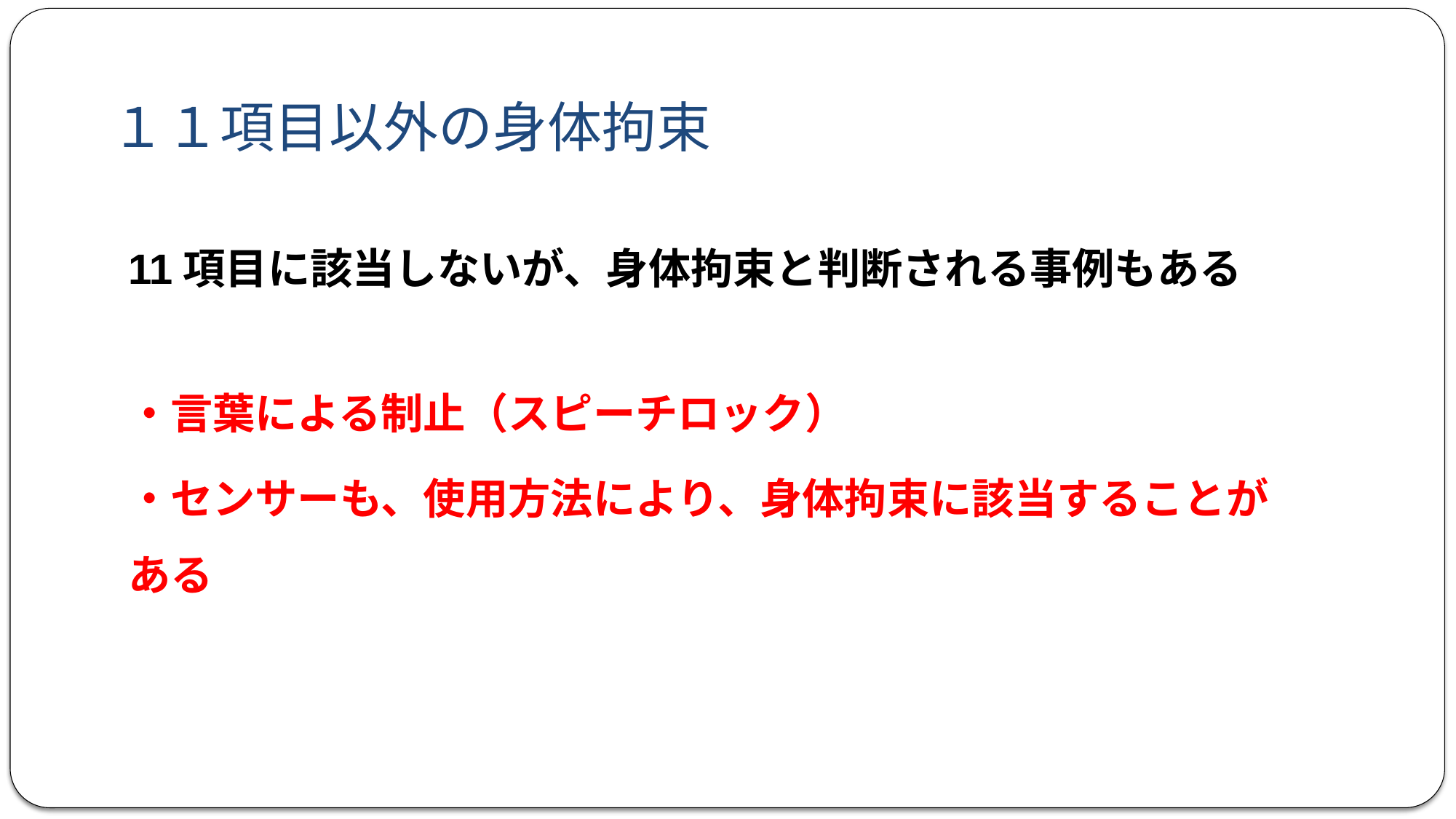

# １１項目以外の身体拘束

11項目に該当しないが、身体拘束と判断される事例もある

・言葉による制止（スピーチロック）
・センサーも、使用方法により、身体拘束に該当することがある